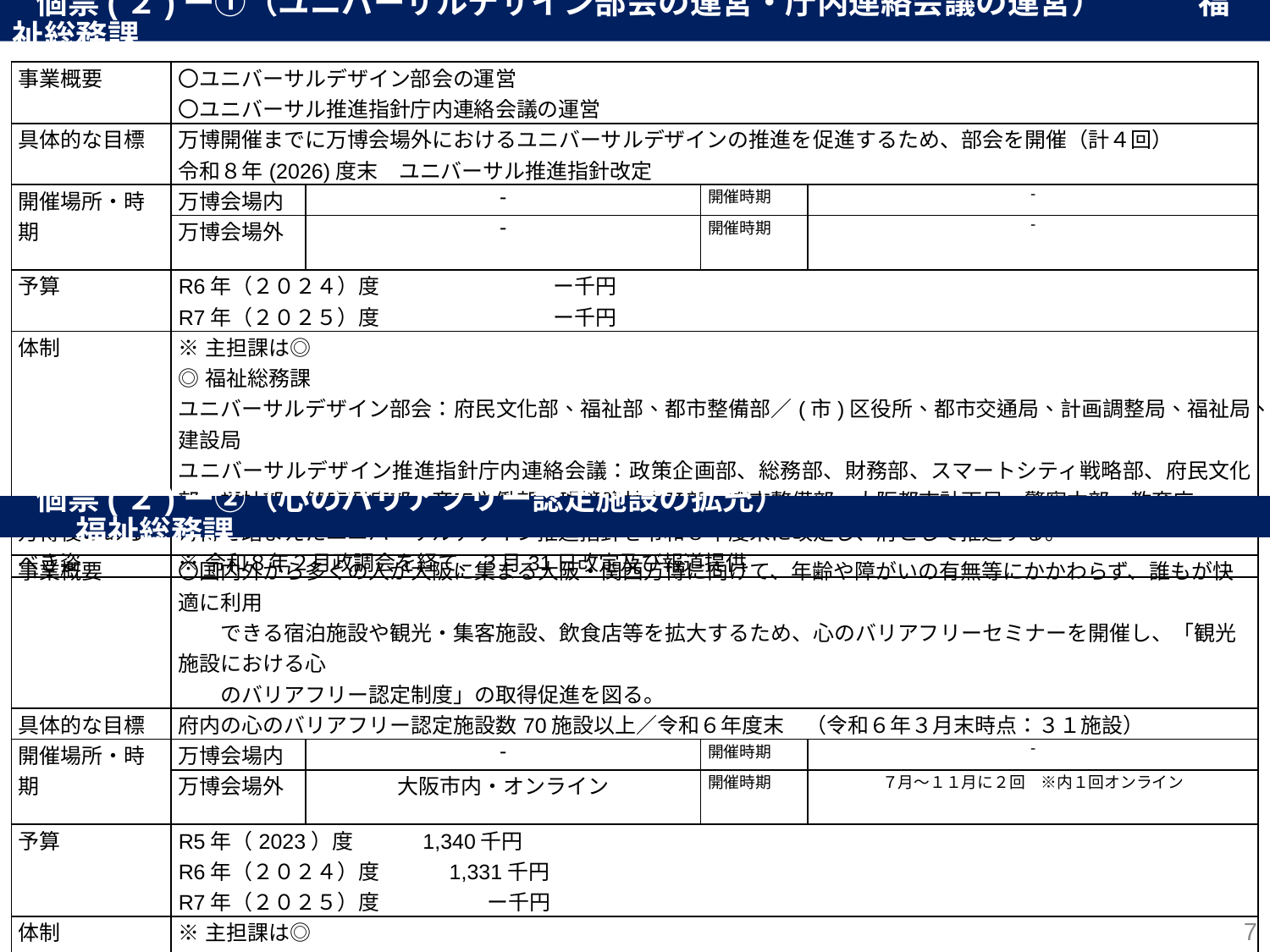

個票(２)ー①（ユニバーサルデザイン部会の運営・庁内連絡会議の運営）　　　福祉総務課
| 事業概要 | 〇ユニバーサルデザイン部会の運営 〇ユニバーサル推進指針庁内連絡会議の運営 |  |  |  |
| --- | --- | --- | --- | --- |
| 具体的な目標 | 万博開催までに万博会場外におけるユニバーサルデザインの推進を促進するため、部会を開催（計４回） 令和８年(2026)度末　ユニバーサル推進指針改定 |  |  |  |
| 開催場所・時期 | 万博会場内 | ‐ | 開催時期 | ‐ |
|  | 万博会場外 | ‐ | 開催時期 | ‐ |
| 予算 | R6年（２０２４）度　　　　　　　　 ー千円 R7年（２０２５）度　　　　　　　　 ー千円 | R5年度　15,213千円 R6年度　24,068千円 R7年度　　　　　　　　千円 |  |  |
| 体制 | ※主担課は◎ ◎福祉総務課 ユニバーサルデザイン部会：府民文化部、福祉部、都市整備部／(市)区役所、都市交通局、計画調整局、福祉局、建設局 ユニバーサルデザイン推進指針庁内連絡会議：政策企画部、総務部、財務部、スマートシティ戦略部、府民文化部、福祉部、健康医療部、商工労働部、環境農林水産部、都市整備部、大阪都市計画局、警察本部、教育庁 | ※主担課は◎ ◎障がい福祉室自立支援課 |  |  |
| 万博後のあるべき姿 | 万博を踏まえたユニバーサルデザイン推進指針を令和８年度末に改定し、府として推進する。 ※令和８年２月政調会を経て、３月31日改定及び報道提供 |  |  |  |
　個票(２)ー②（心のバリアフリー認定施設の拡充）　　　　　　　　　　　　　　　　福祉総務課
| 事業概要 | 〇国内外から多くの人が大阪に集まる大阪・関西万博に向けて、年齢や障がいの有無等にかかわらず、誰もが快適に利用 　　できる宿泊施設や観光・集客施設、飲食店等を拡大するため、心のバリアフリーセミナーを開催し、「観光施設における心 　　のバリアフリー認定制度」の取得促進を図る。 |  |  |  |
| --- | --- | --- | --- | --- |
| 具体的な目標 | 府内の心のバリアフリー認定施設数70施設以上／令和６年度末　（令和６年３月末時点：３１施設） |  |  |  |
| 開催場所・時期 | 万博会場内 | ‐ | 開催時期 | ‐ |
|  | 万博会場外 | 大阪市内・オンライン | 開催時期 | ７月～１１月に２回　※内１回オンライン |
| 予算 | R5年（2023）度　　　1,340千円　 R6年（２０２４）度　　　1,331千円 R7年（２０２５）度 　　　　ー千円 | R5年度　15,213千円 R6年度　24,068千円 R7年度　　　　　　　　千円 |  |  |
| 体制 | ※主担課は◎ ◎福祉総務課 | ※主担課は◎ ◎障がい福祉室自立支援課 |  |  |
| 万博後のあるべき姿 | 年齢や障がいの有無等にかかわらず、誰もが快適に利用できる宿泊施設や観光・集客施設、飲食店等が拡大。 ※令和８年２月末時点　合計12７施設（宿泊施設：10７、 飲食店：9、 観光案内所：7、 博物館：4） |  |  |  |
7